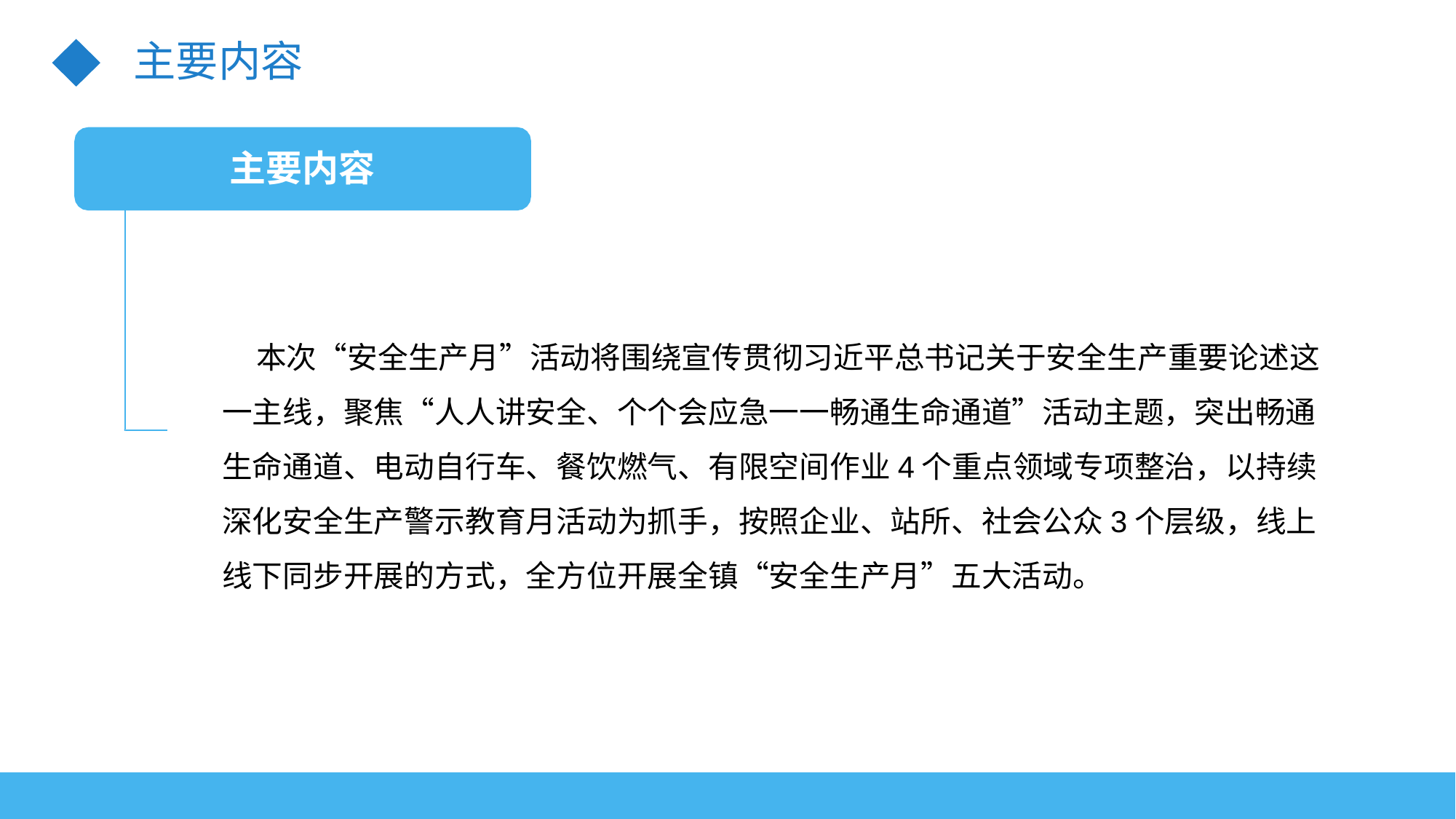

# 主要内容

主要内容

    本次“安全生产月”活动将围绕宣传贯彻习近平总书记关于安全生产重要论述这一主线，聚焦“人人讲安全、个个会应急一一畅通生命通道”活动主题，突出畅通生命通道、电动自行车、餐饮燃气、有限空间作业4个重点领域专项整治，以持续深化安全生产警示教育月活动为抓手，按照企业、站所、社会公众3个层级，线上线下同步开展的方式，全方位开展全镇“安全生产月”五大活动。